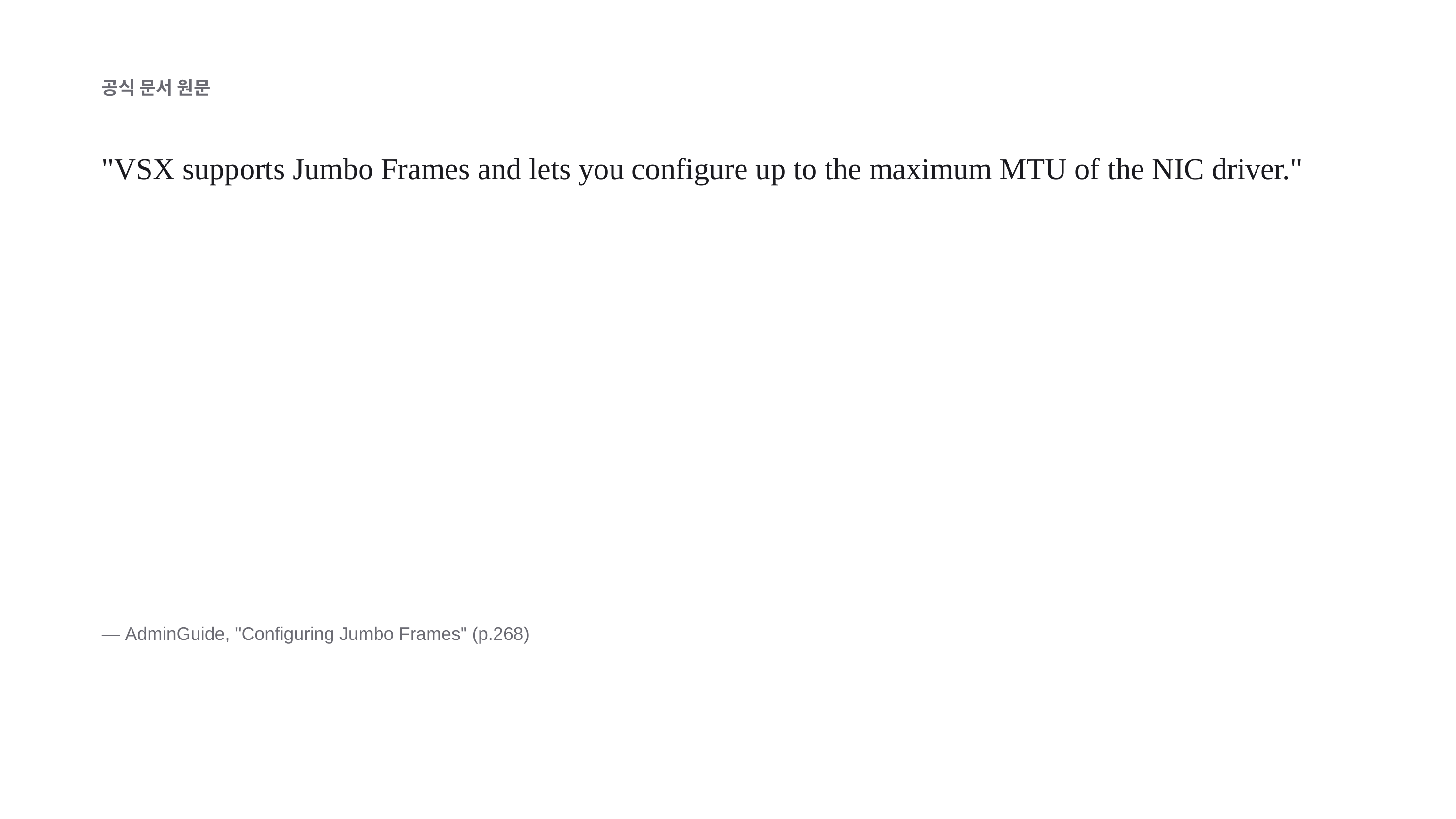

공식 문서 원문
"VSX supports Jumbo Frames and lets you configure up to the maximum MTU of the NIC driver."
— AdminGuide, "Configuring Jumbo Frames" (p.268)